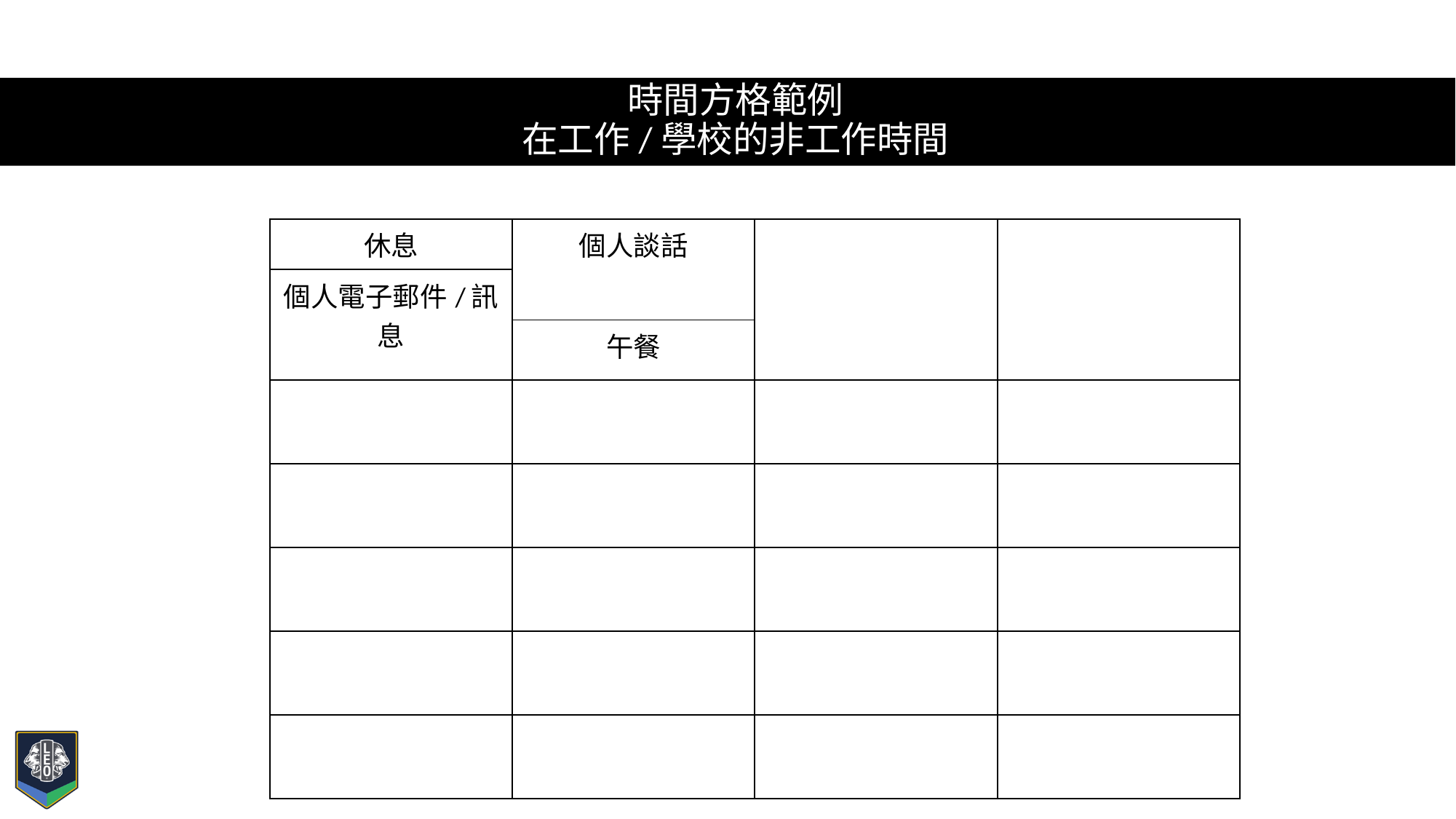

# 時間方格範例 在工作/學校的非工作時間

| 休息 | 個人談話 |  |  |
| --- | --- | --- | --- |
| 個人電子郵件/訊息 |  |  |  |
|  | 午餐 |  |  |
|  |  |  |  |
|  |  |  |  |
|  |  |  |  |
|  |  |  |  |
|  |  |  |  |